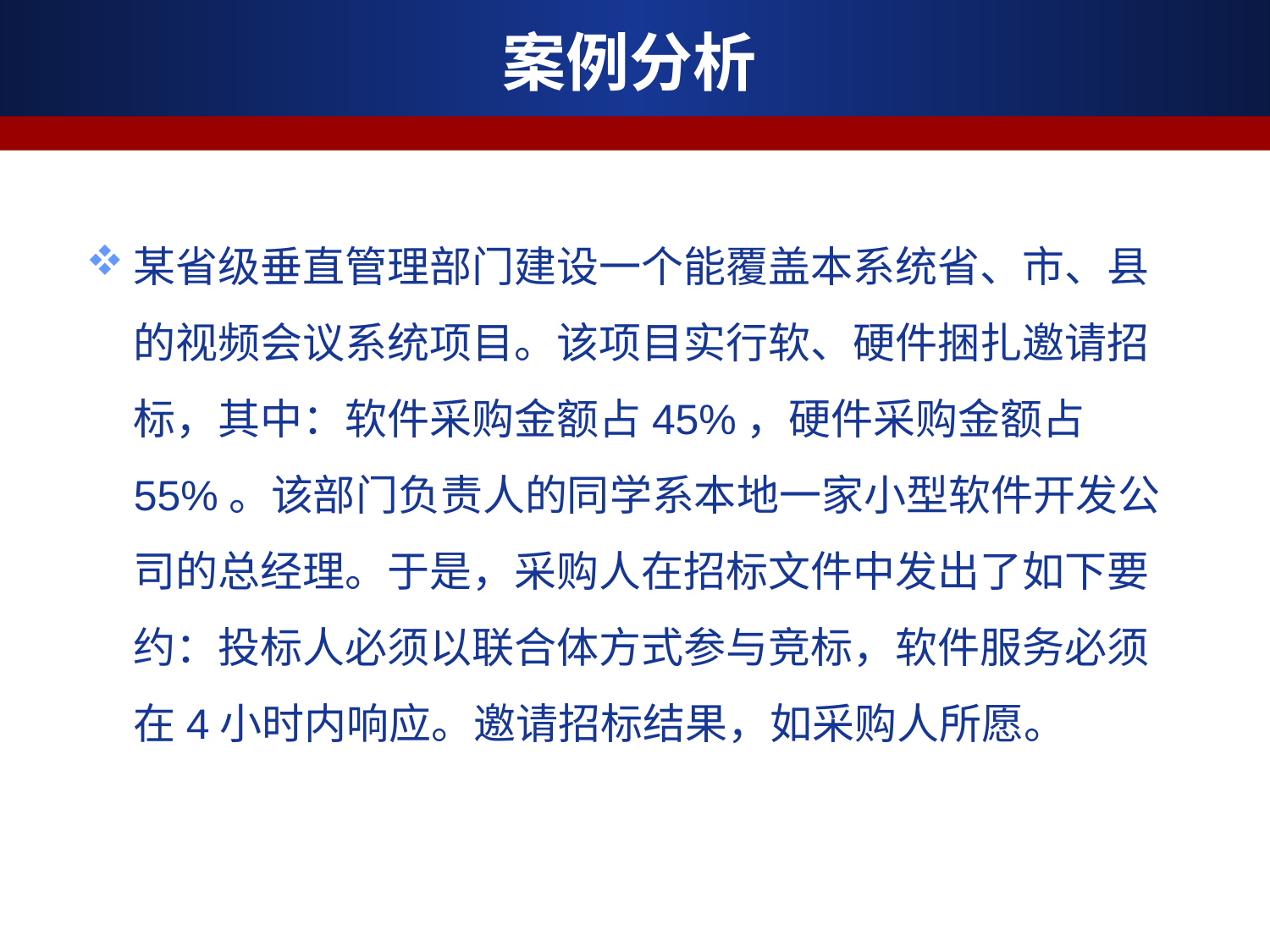

# 案例分析
某省级垂直管理部门建设一个能覆盖本系统省、市、县的视频会议系统项目。该项目实行软、硬件捆扎邀请招标，其中：软件采购金额占45%，硬件采购金额占55%。该部门负责人的同学系本地一家小型软件开发公司的总经理。于是，采购人在招标文件中发出了如下要约：投标人必须以联合体方式参与竞标，软件服务必须在4小时内响应。邀请招标结果，如采购人所愿。